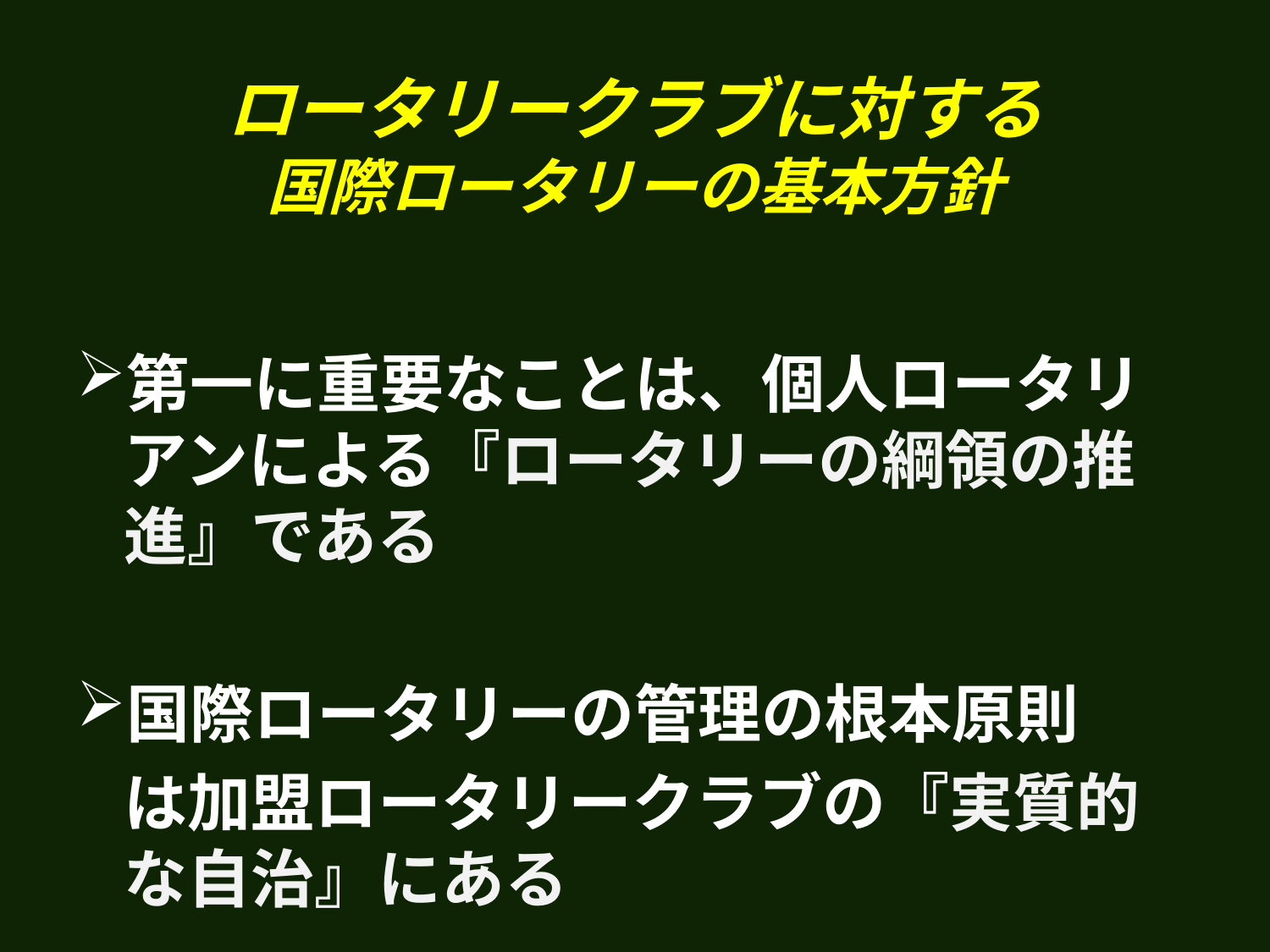

# ロータリークラブに対する 国際ロータリーの基本方針
第一に重要なことは、個人ロータリアンによる『ロータリーの綱領の推進』である

国際ロータリーの管理の根本原則
	は加盟ロータリークラブの『実質的な自治』にある